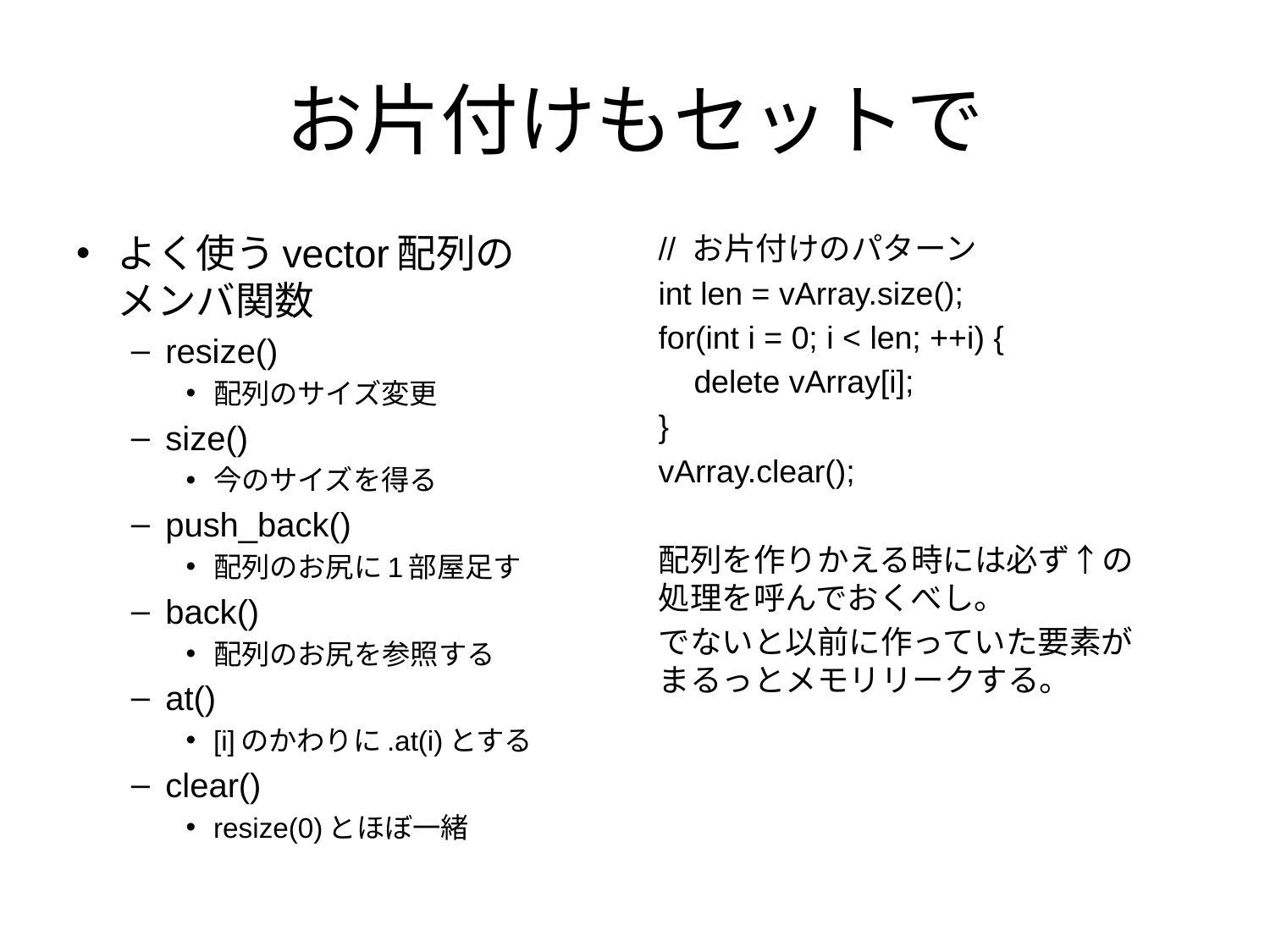

# お片付けもセットで
よく使うvector配列の
メンバ関数
resize()
配列のサイズ変更
size()
今のサイズを得る
push_back()
配列のお尻に1部屋足す
back()
配列のお尻を参照する
at()
[i]のかわりに.at(i)とする
clear()
resize(0)とほぼ一緒
// お片付けのパターン
int len = vArray.size();
for(int i = 0; i < len; ++i) {
    delete vArray[i];
}
vArray.clear();

配列を作りかえる時には必ず↑の
処理を呼んでおくべし。
でないと以前に作っていた要素が
まるっとメモリリークする。